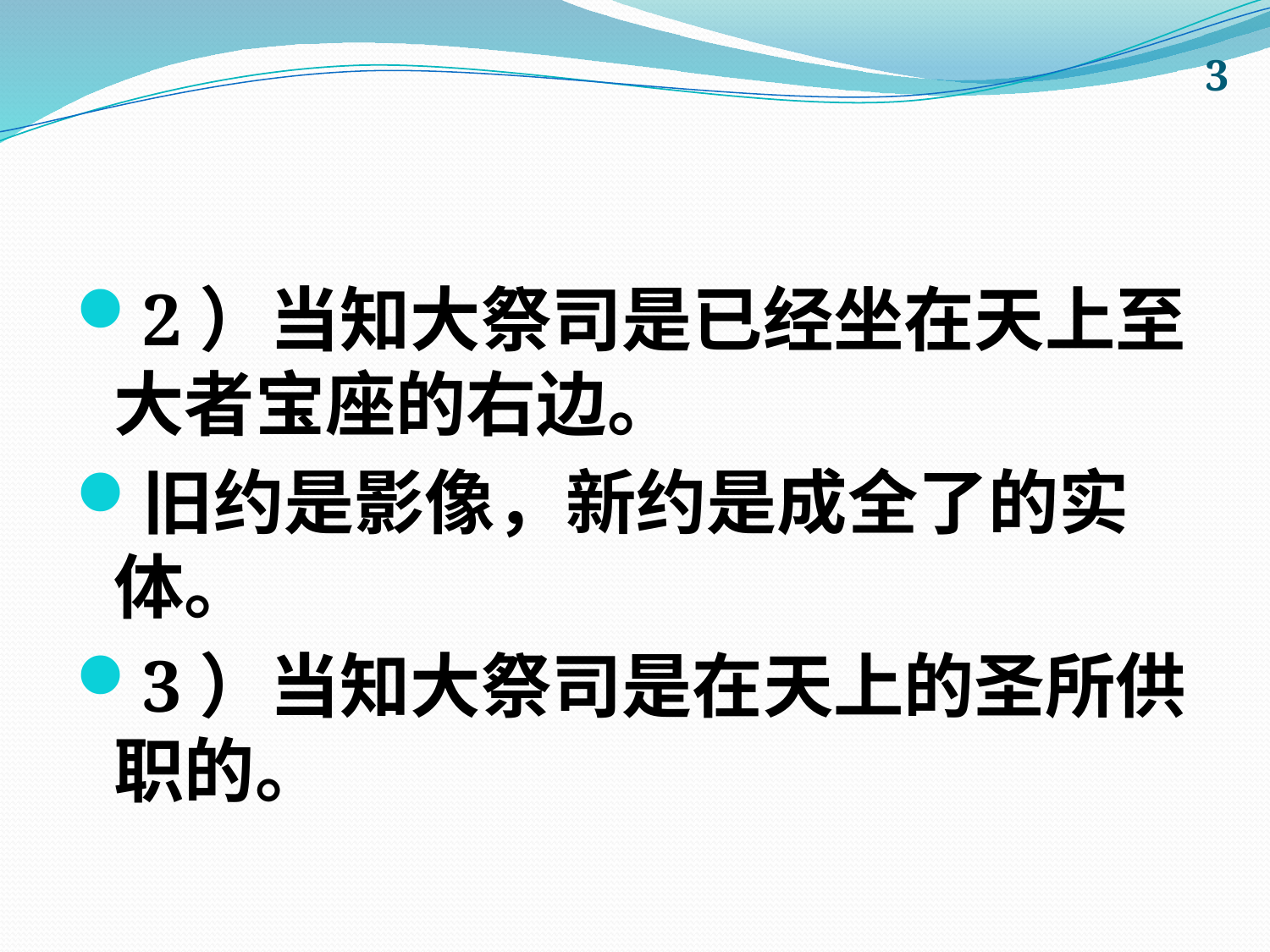

3
#
2）当知大祭司是已经坐在天上至大者宝座的右边。
旧约是影像，新约是成全了的实体。
3）当知大祭司是在天上的圣所供职的。